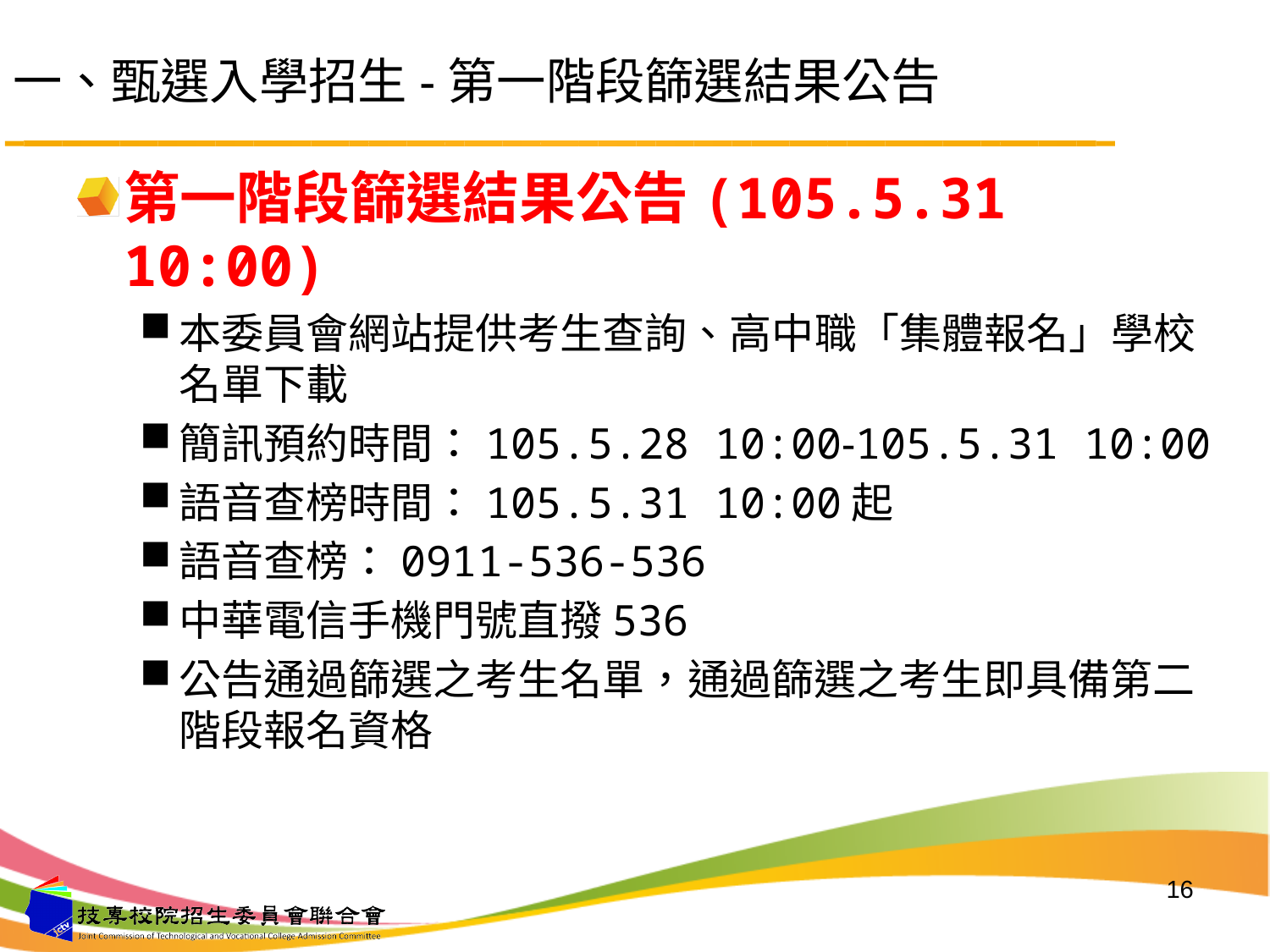

# 一、甄選入學招生-第一階段篩選結果公告
第一階段篩選結果公告(105.5.31 10:00)
本委員會網站提供考生查詢、高中職「集體報名」學校名單下載
簡訊預約時間：105.5.28 10:00-105.5.31 10:00
語音查榜時間：105.5.31 10:00起
語音查榜：0911-536-536
中華電信手機門號直撥536
公告通過篩選之考生名單，通過篩選之考生即具備第二階段報名資格

16